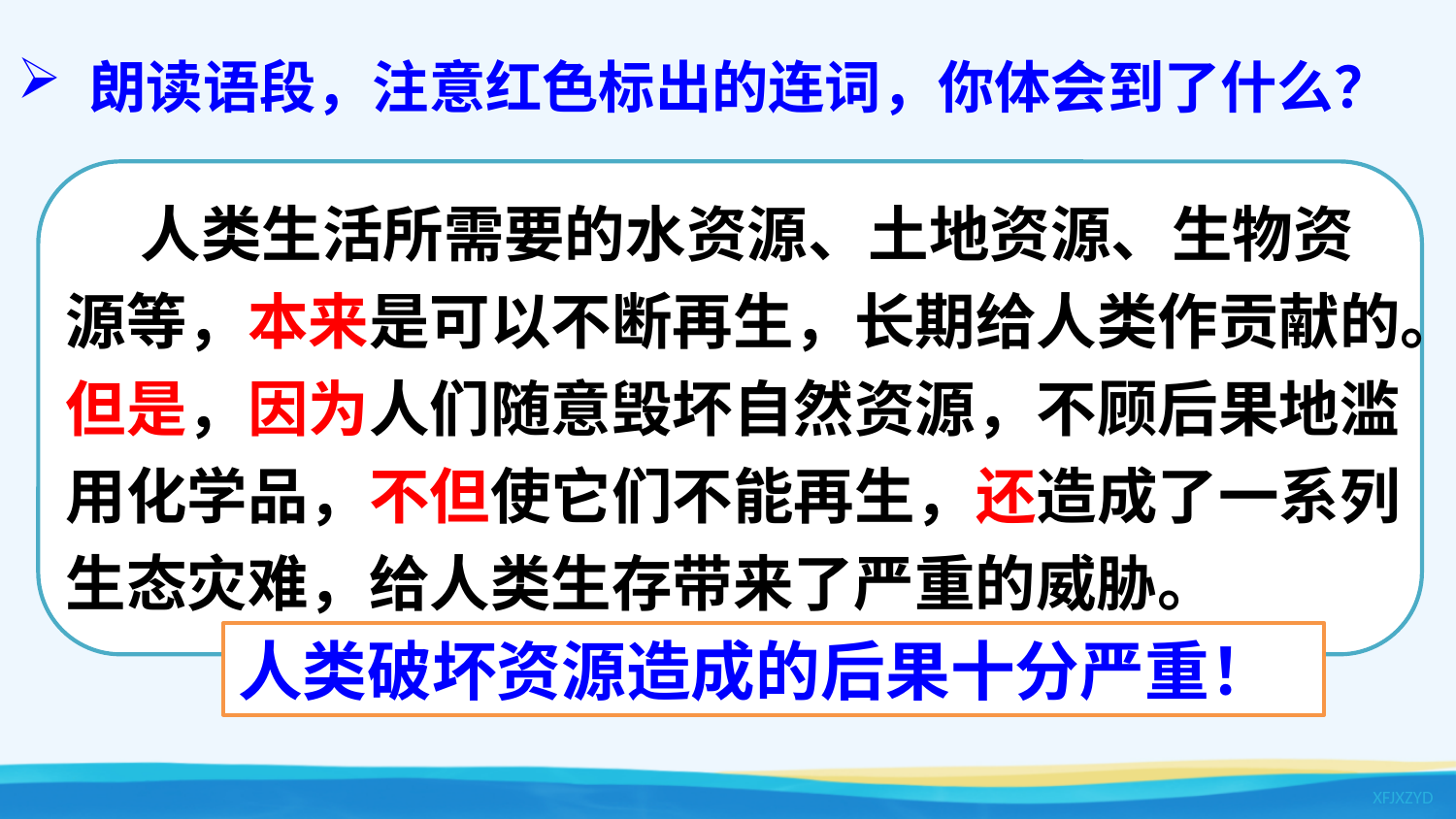

朗读语段，注意红色标出的连词，你体会到了什么？

    人类生活所需要的水资源、土地资源、生物资源等，本来是可以不断再生，长期给人类作贡献的。但是，因为人们随意毁坏自然资源，不顾后果地滥用化学品，不但使它们不能再生，还造成了一系列生态灾难，给人类生存带来了严重的威胁。
人类破坏资源造成的后果十分严重！